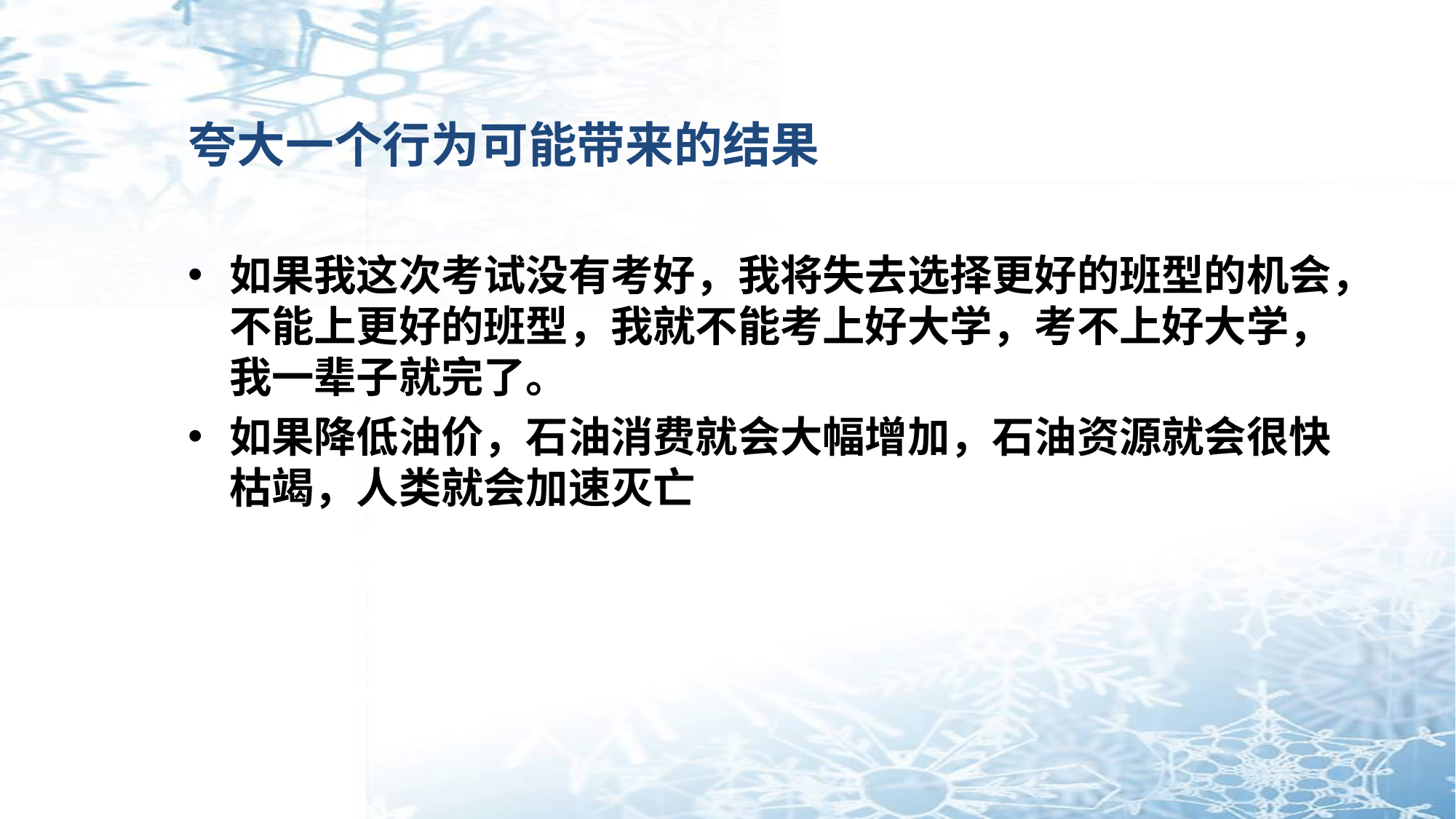

夸大一个行为可能带来的结果

如果我这次考试没有考好，我将失去选择更好的班型的机会，不能上更好的班型，我就不能考上好大学，考不上好大学，我一辈子就完了。
如果降低油价，石油消费就会大幅增加，石油资源就会很快枯竭，人类就会加速灭亡